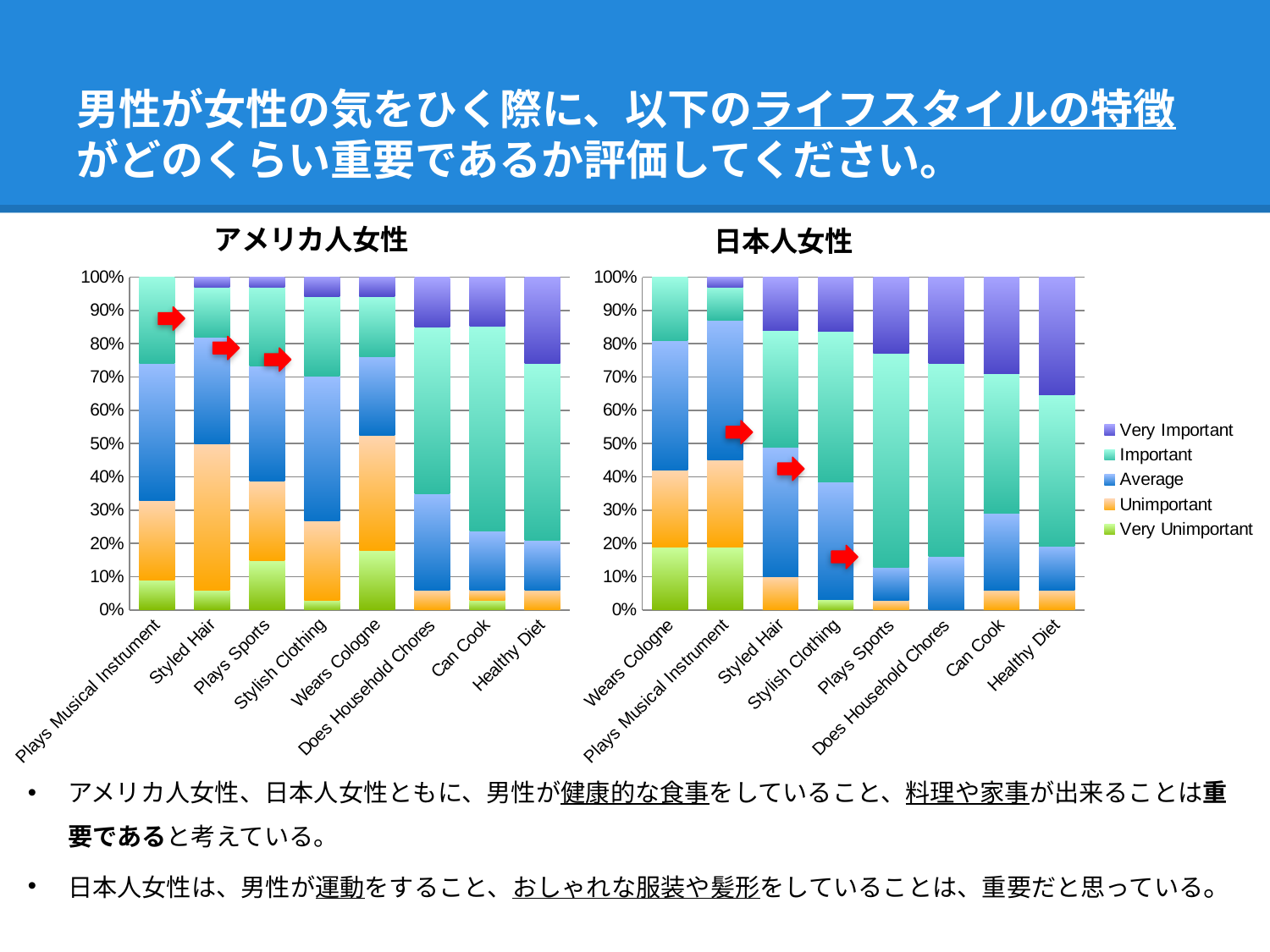

# 男性が女性の気をひく際に、以下のライフスタイルの特徴がどのくらい重要であるか評価してください。

### Chart: アメリカ人女性

| Category | Very Unimportant | Unimportant | Average | Important | Very Important |
|---|---|---|---|---|---|
| Plays Musical Instrument | 9.0 | 24.0 | 41.0 | 26.0 | 0.0 |
| Styled Hair | 6.0 | 44.0 | 32.0 | 15.0 | 3.0 |
| Plays Sports | 15.0 | 24.0 | 35.0 | 24.0 | 3.0 |
| Stylish Clothing | 3.0 | 24.0 | 44.0 | 24.0 | 6.0 |
| Wears Cologne | 18.0 | 35.0 | 24.0 | 18.0 | 6.0 |
| Does Household Chores | 0.0 | 6.0 | 29.0 | 50.0 | 15.0 |
| Can Cook | 3.0 | 3.0 | 18.0 | 62.0 | 15.0 |
| Healthy Diet | 0.0 | 6.0 | 15.0 | 53.0 | 26.0 |

### Chart: 日本人女性

| Category | Very Unimportant | Unimportant | Average | Important | Very Important |
|---|---|---|---|---|---|
| Wears Cologne | 19.0 | 23.0 | 39.0 | 19.0 | 0.0 |
| Plays Musical Instrument | 19.0 | 26.0 | 42.0 | 10.0 | 3.0 |
| Styled Hair | 0.0 | 10.0 | 39.0 | 35.0 | 16.0 |
| Stylish Clothing | 3.0 | 0.0 | 35.0 | 45.0 | 16.0 |
| Plays Sports | 0.0 | 3.0 | 10.0 | 65.0 | 23.0 |
| Does Household Chores | 0.0 | 0.0 | 16.0 | 58.0 | 26.0 |
| Can Cook | 0.0 | 6.0 | 23.0 | 42.0 | 29.0 |
| Healthy Diet | 0.0 | 6.0 | 13.0 | 45.0 | 35.0 |

アメリカ人女性、日本人女性ともに、男性が健康的な食事をしていること、料理や家事が出来ることは重要であると考えている。
日本人女性は、男性が運動をすること、おしゃれな服装や髪形をしていることは、重要だと思っている。